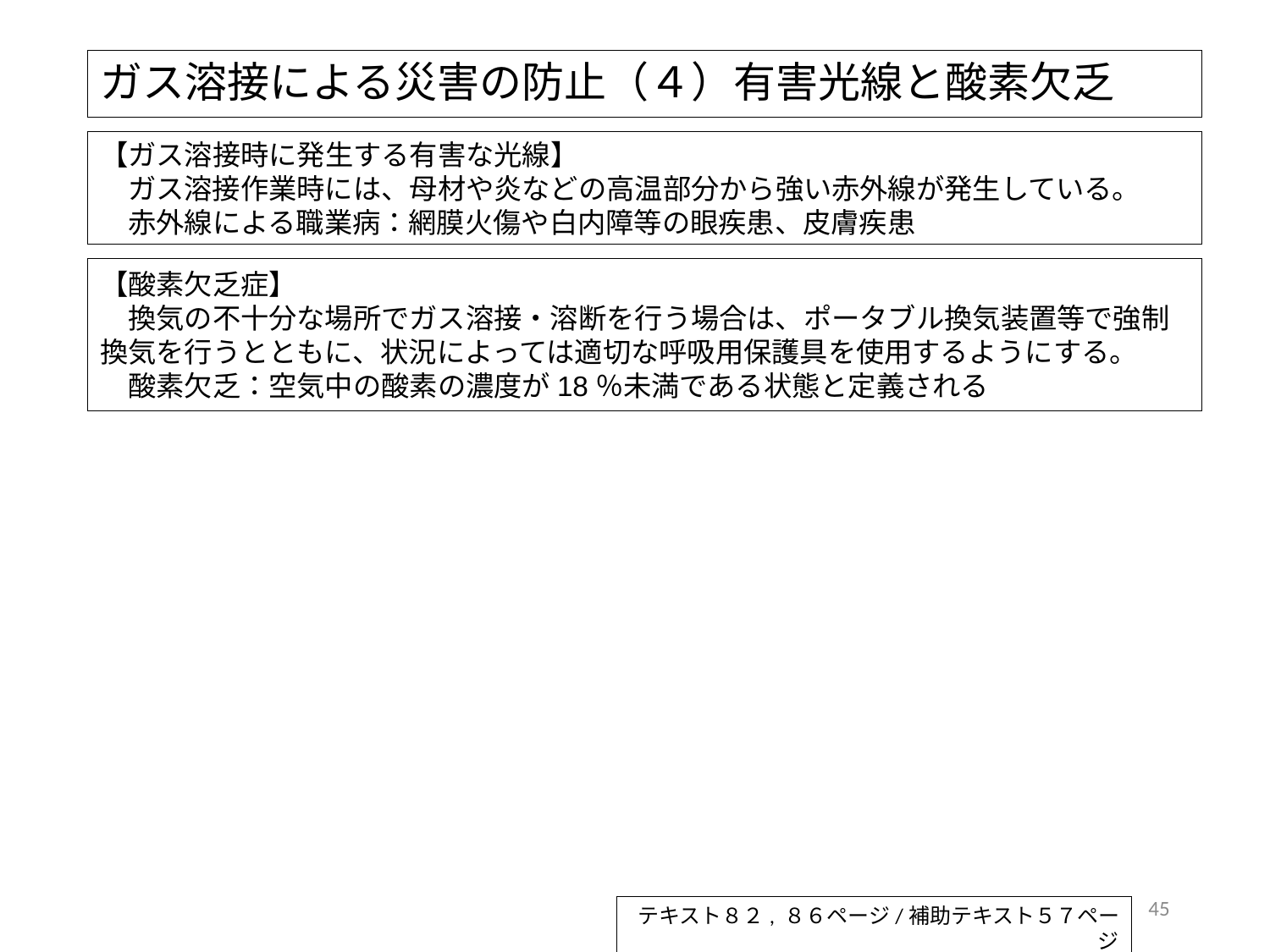

# ガス溶接による災害の防止（４）有害光線と酸素欠乏
【ガス溶接時に発生する有害な光線】
　ガス溶接作業時には、母材や炎などの高温部分から強い赤外線が発生している。
　赤外線による職業病：網膜火傷や白内障等の眼疾患、皮膚疾患
【酸素欠乏症】
　換気の不十分な場所でガス溶接・溶断を行う場合は、ポータブル換気装置等で強制換気を行うとともに、状況によっては適切な呼吸用保護具を使用するようにする。
　酸素欠乏：空気中の酸素の濃度が18％未満である状態と定義される
45
テキスト８２, ８６ページ/補助テキスト５７ページ